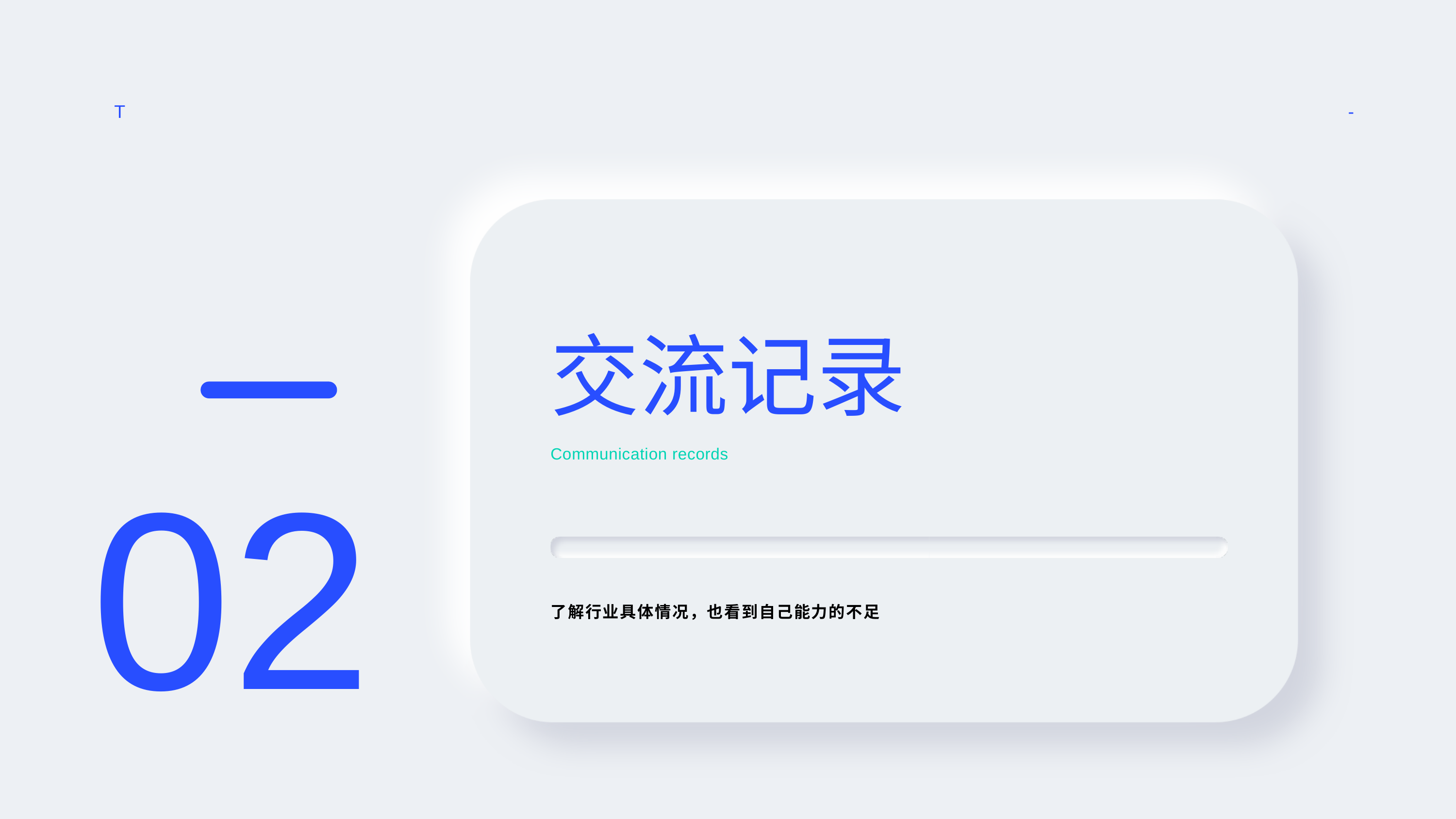

T
-

交流记录

02
Communication records

了解行业具体情况，也看到自己能力的不足